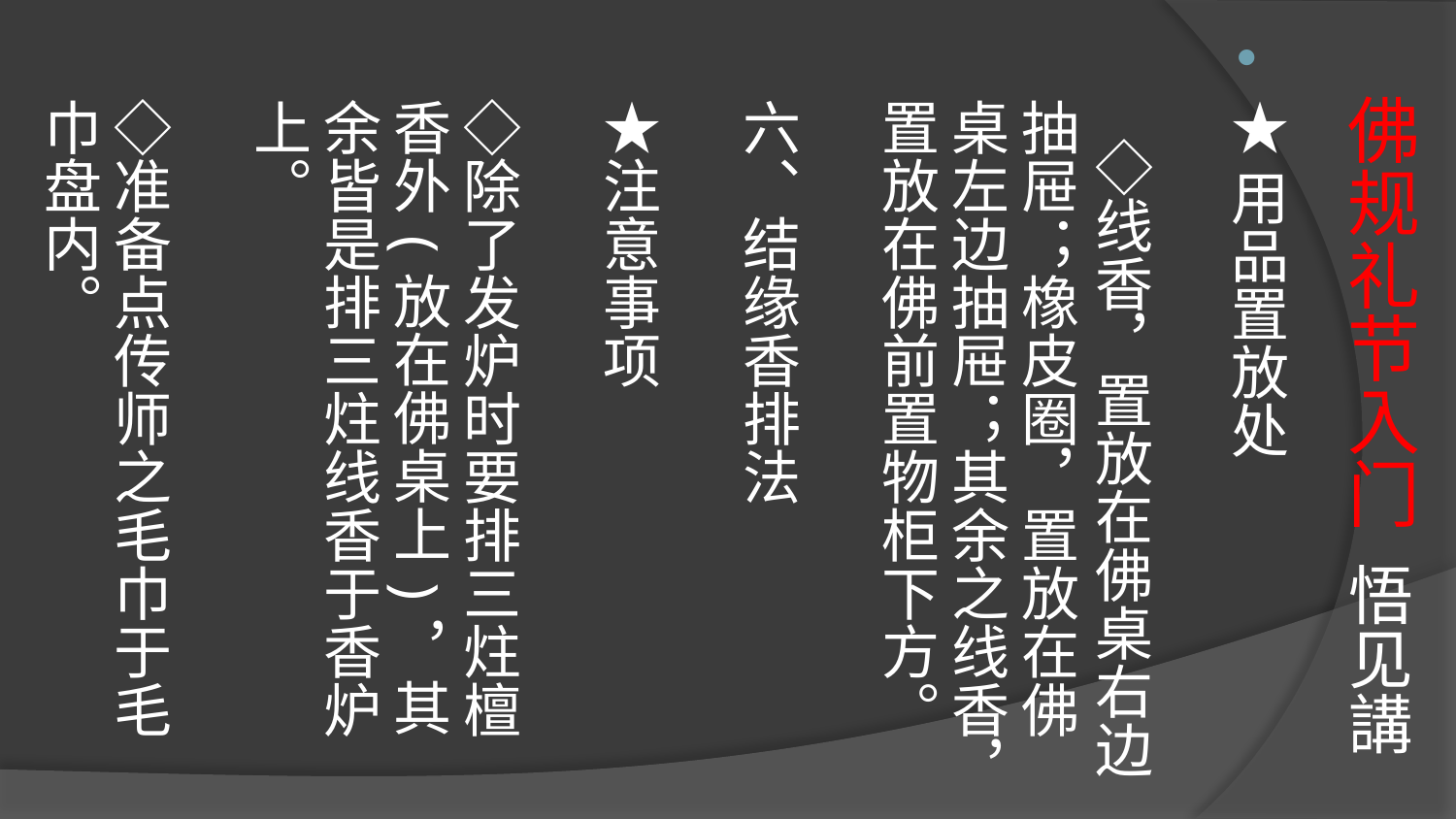

# 佛规礼节入门  悟见講
★用品置放处
   ◇线香，置放在佛桌右边抽屉；橡皮圈，置放在佛桌左边抽屉；其余之线香，置放在佛前置物柜下方。
六、结缘香排法
★注意事项
◇除了发炉时要排三炷檀香外(放在佛桌上)，其余皆是排三炷线香于香炉上。
◇准备点传师之毛巾于毛巾盘内。